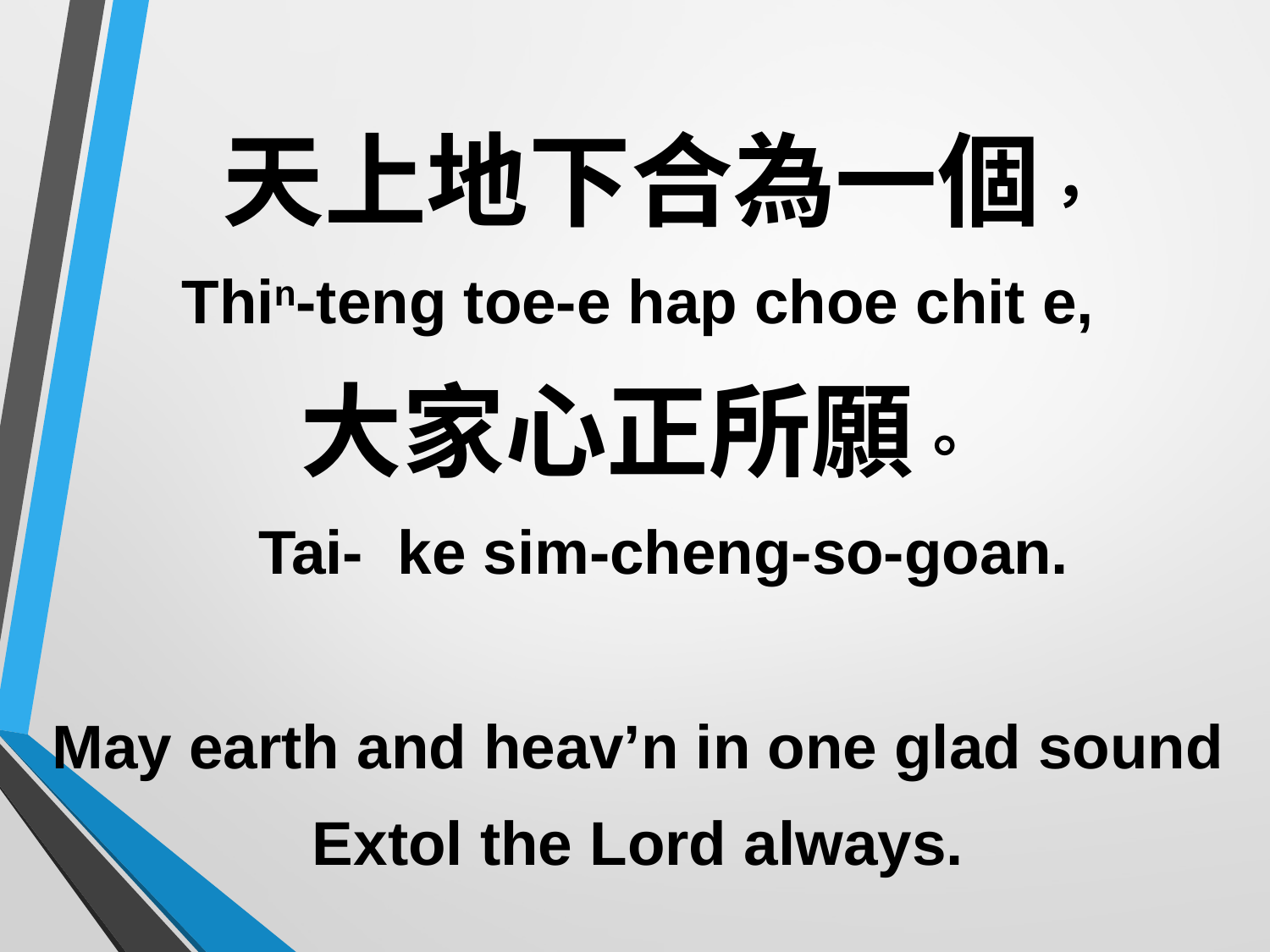

天上地下合為一個，
Thin-teng toe-e hap choe chit e,
大家心正所願。
   Tai-  ke sim-cheng-so-goan.

May earth and heav’n in one glad sound
Extol the Lord always.